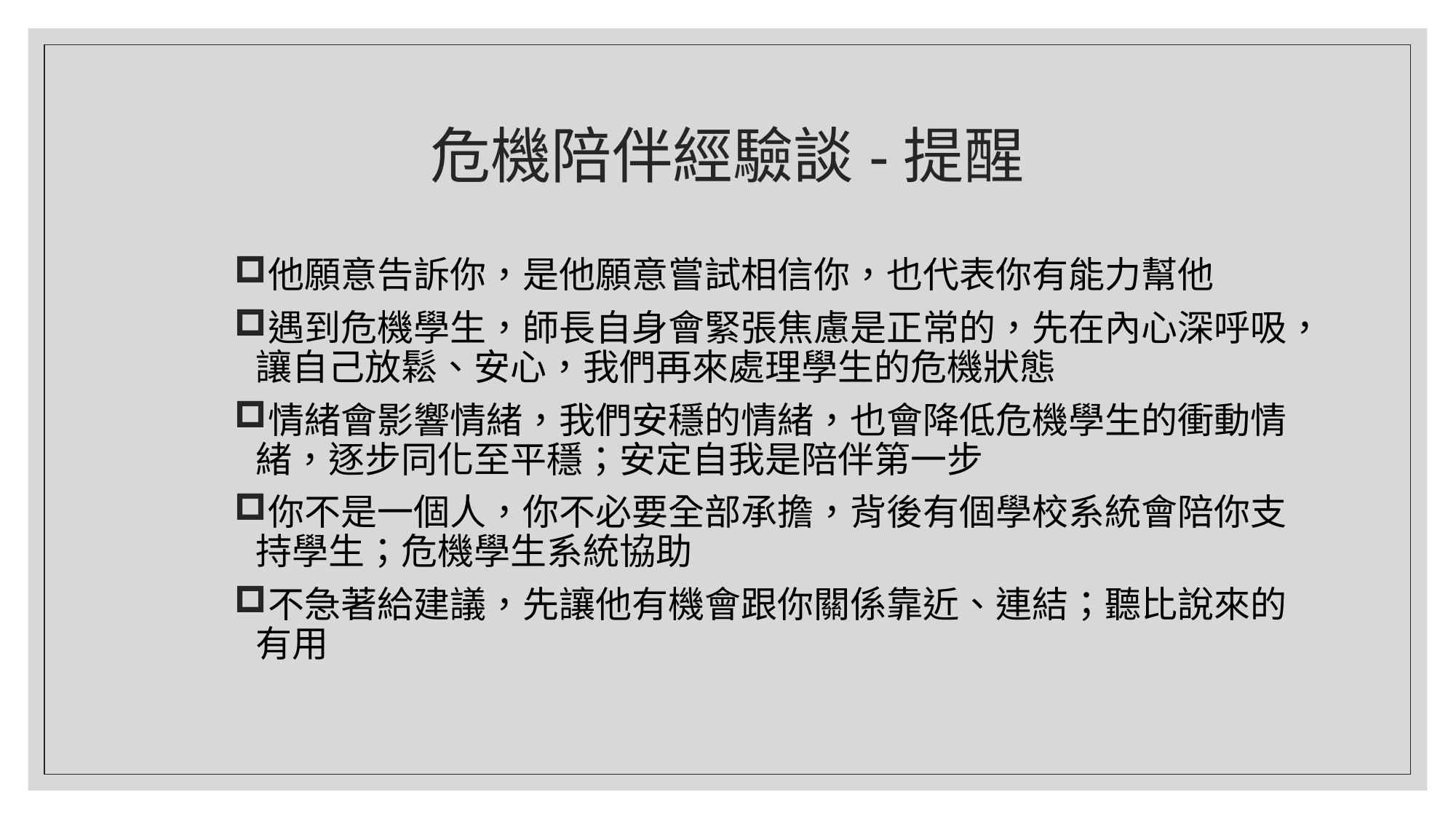

# 危機陪伴經驗談-提醒
他願意告訴你，是他願意嘗試相信你，也代表你有能力幫他
遇到危機學生，師長自身會緊張焦慮是正常的，先在內心深呼吸，讓自己放鬆、安心，我們再來處理學生的危機狀態
情緒會影響情緒，我們安穩的情緒，也會降低危機學生的衝動情緒，逐步同化至平穩；安定自我是陪伴第一步
你不是一個人，你不必要全部承擔，背後有個學校系統會陪你支持學生；危機學生系統協助
不急著給建議，先讓他有機會跟你關係靠近、連結；聽比說來的有用